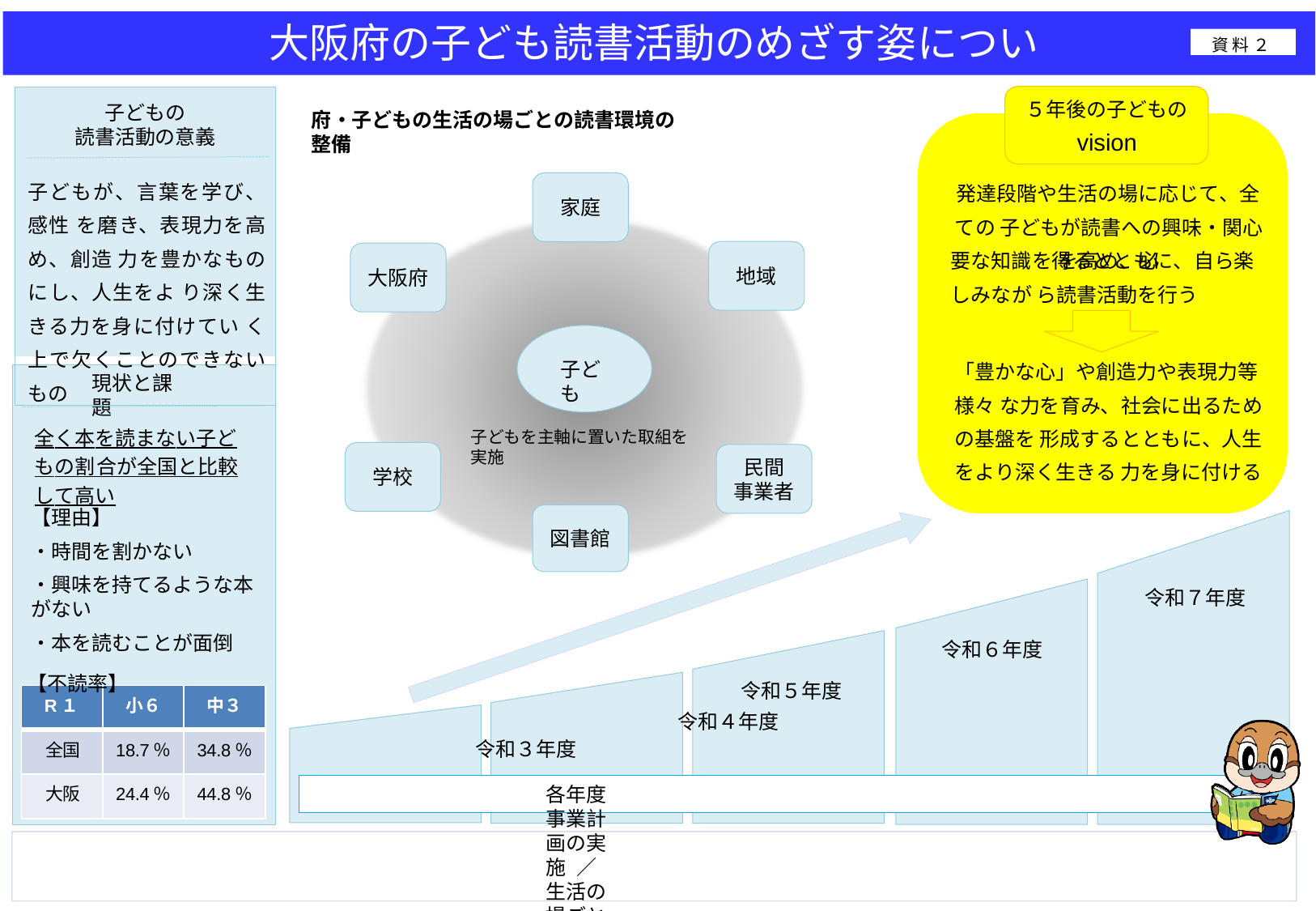

# 大阪府の子ども読書活動のめざす姿について
資 料 ２

子どもの
読書活動の意義
子どもが、言葉を学び、感性 を磨き、表現力を高め、創造 力を豊かなものにし、人生をよ り深く生きる力を身に付けてい く上で欠くことのできないもの
５年後の子どもの
vision
発達段階や生活の場に応じて、全ての 子どもが読書への興味・関心を高め、必
府・子どもの生活の場ごとの読書環境の整備

家庭

要な知識を得るとともに、自ら楽しみなが ら読書活動を行う

地域
大阪府

「豊かな心」や創造力や表現力等様々 な力を育み、社会に出るための基盤を 形成するとともに、人生をより深く生きる 力を身に付ける
子ども

現状と課題

全く本を読まない子どもの割 合が全国と比較して高い
子どもを主軸に置いた取組を実施

民間 事業者
学校
【理由】
・時間を割かない
・興味を持てるような本がない
・本を読むことが面倒
【不読率】

図書館

令和７年度

令和６年度
令和５年度
令和４年度
令和３年度
各年度事業計画の実施 ／ 生活の場ごとの取組推進

【成果指標】計画最終年度までに、「本を全く読まない子ども」の割合（不読率）を全国平均以下とする。
（全国学力・学習状況調査結果数値）

| R１ | 小６ | 中３ |
| --- | --- | --- |
| 全国 | 18.7％ | 34.8％ |
| 大阪 | 24.4％ | 44.8％ |